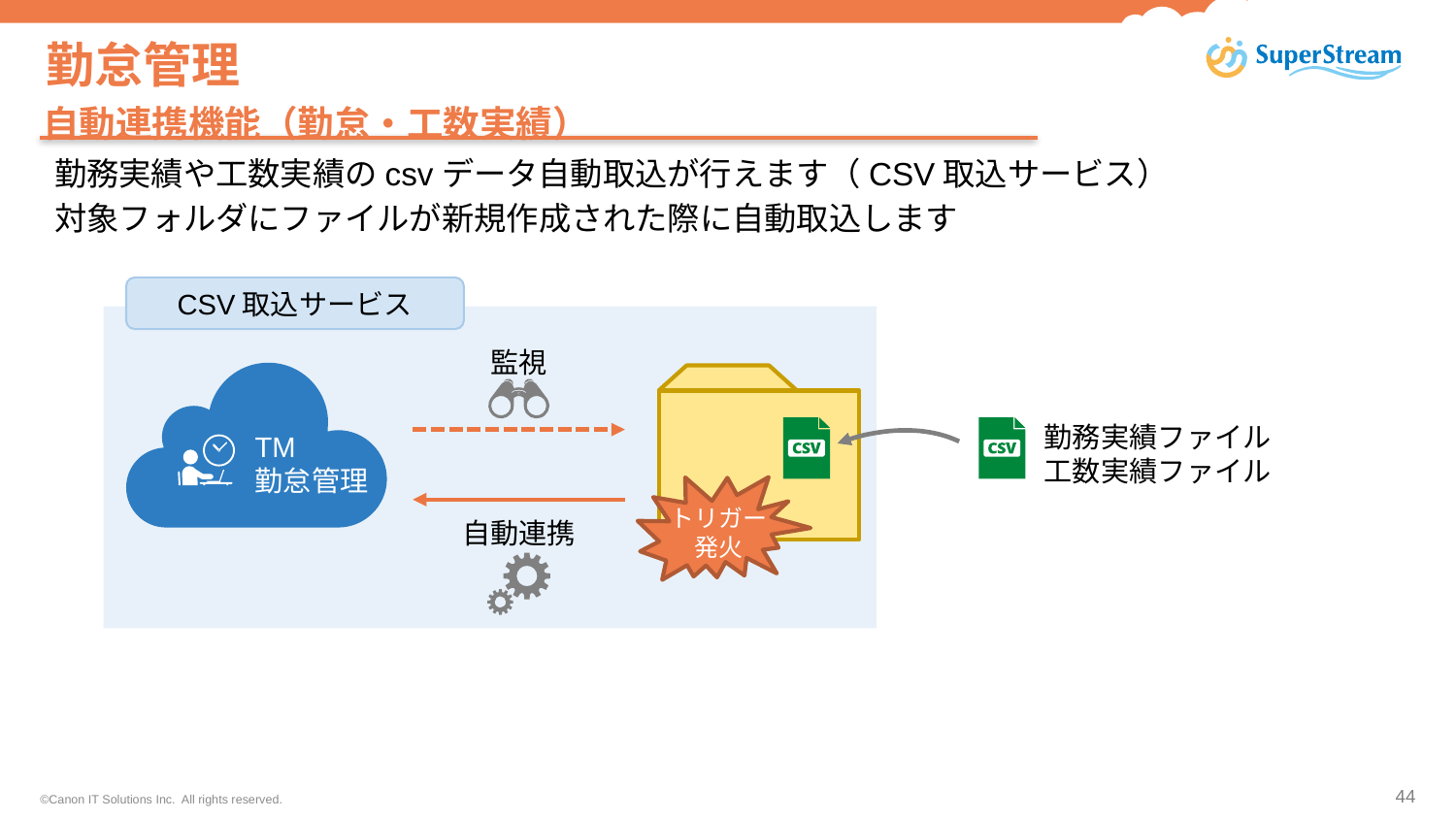

# 勤怠管理
自動連携機能（勤怠・工数実績）
勤務実績や工数実績のcsvデータ自動取込が行えます（CSV取込サービス）
対象フォルダにファイルが新規作成された際に自動取込します
CSV取込サービス

監視

勤務実績ファイル
工数実績ファイル

TM
勤怠管理

トリガー
発火
自動連携

©Canon IT Solutions Inc.  All rights reserved.
44